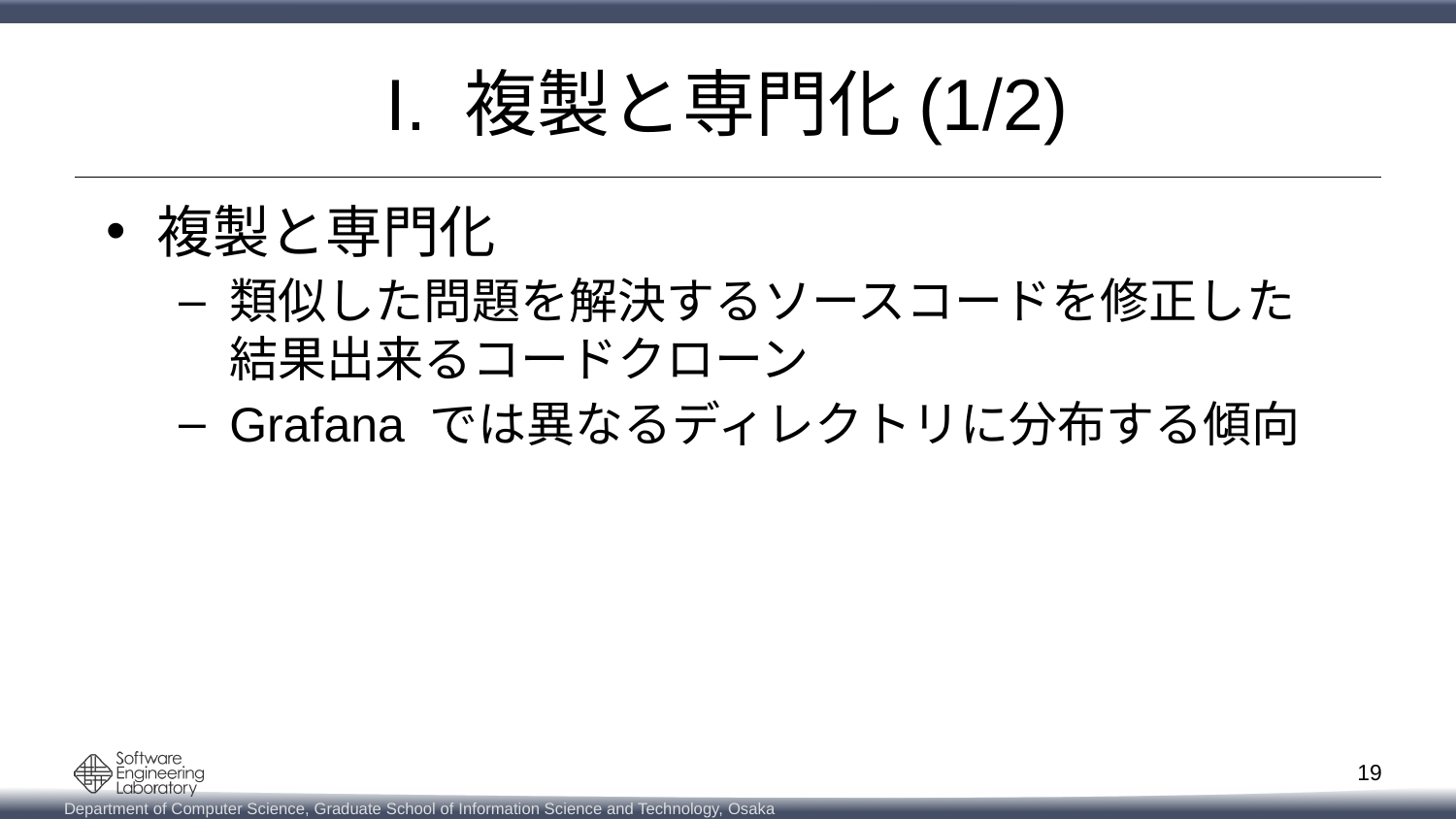

# I. 複製と専門化(1/2)
複製と専門化
類似した問題を解決するソースコードを修正した
結果出来るコードクローン
Grafana では異なるディレクトリに分布する傾向
19